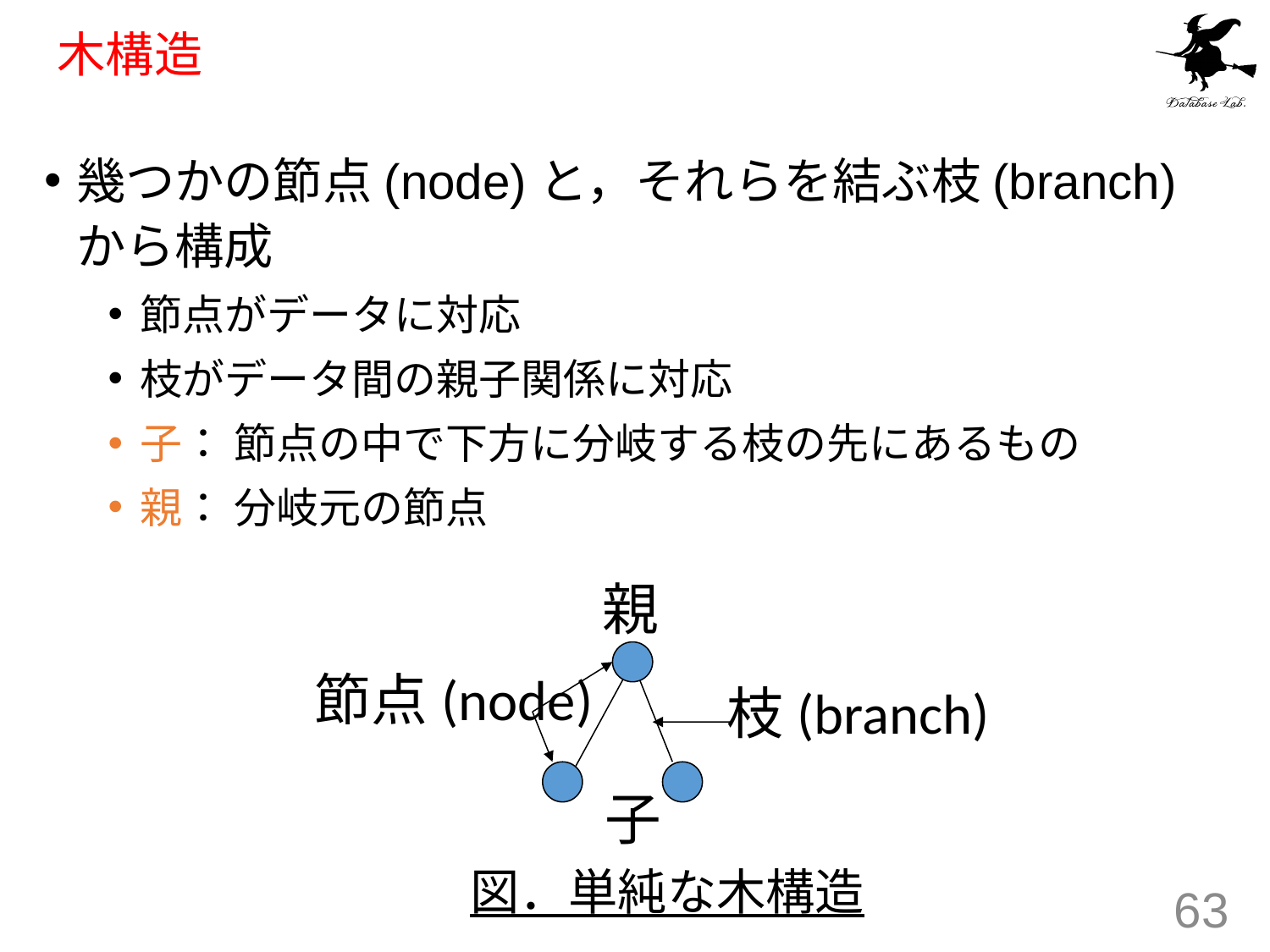

# 木構造
幾つかの節点(node)と，それらを結ぶ枝(branch)から構成
節点がデータに対応
枝がデータ間の親子関係に対応
子： 節点の中で下方に分岐する枝の先にあるもの
親： 分岐元の節点

親

節点(node)

枝(branch)

子
図．単純な木構造
63